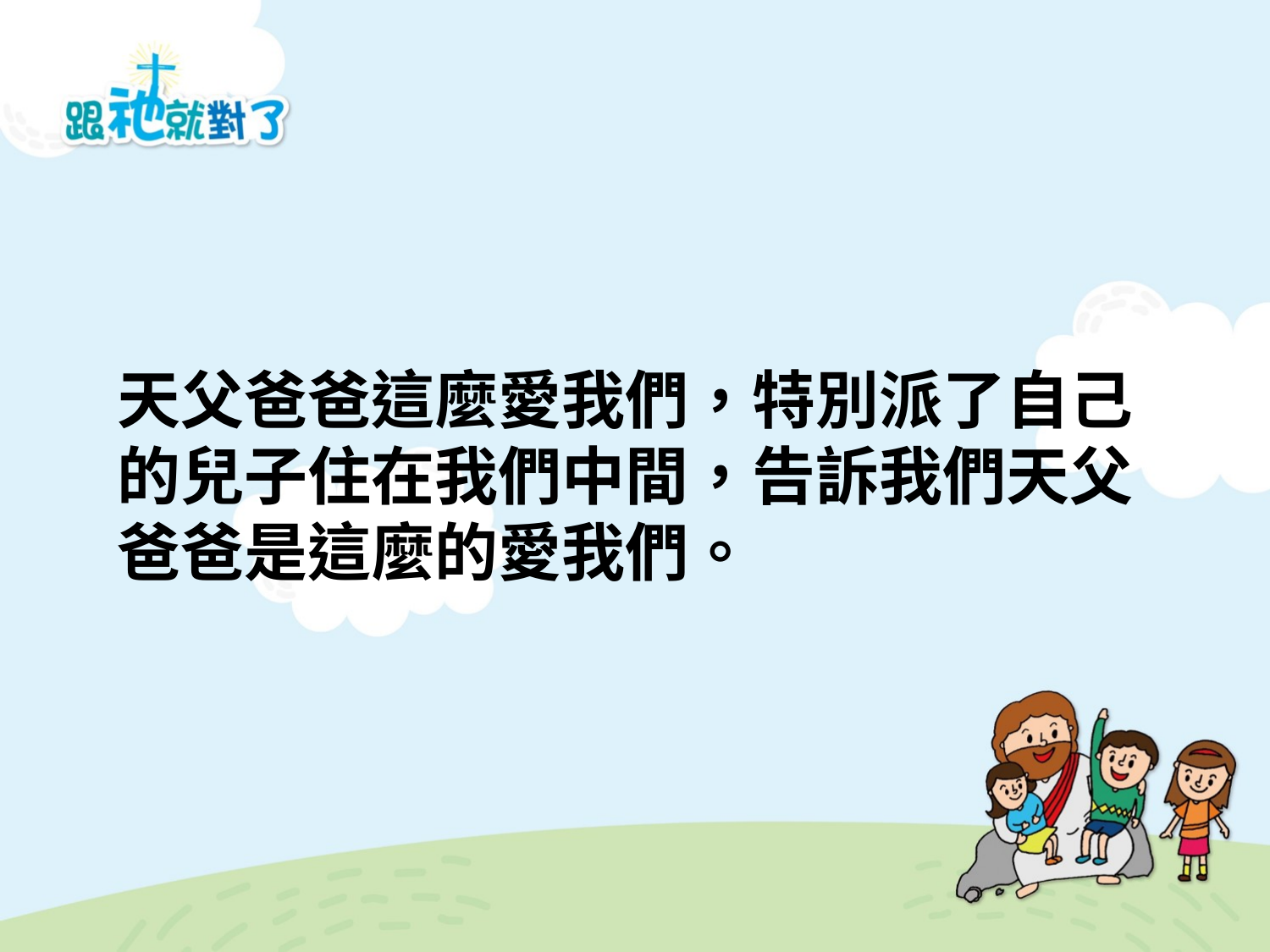

天父爸爸這麼愛我們，特別派了自己的兒子住在我們中間，告訴我們天父爸爸是這麼的愛我們。